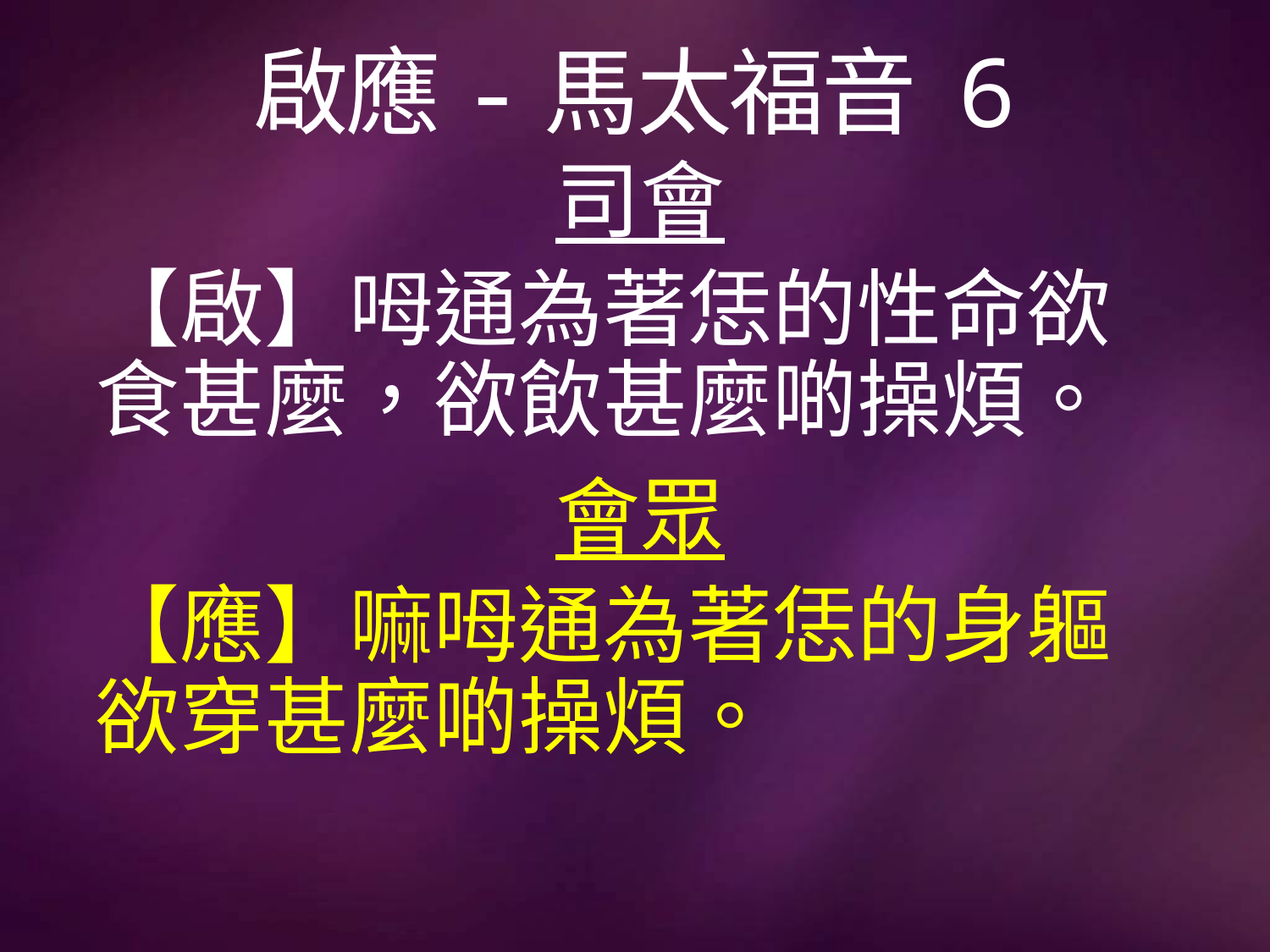

# 啟應-馬太福音 6
司會
【啟】呣通為著恁的性命欲食甚麼，欲飲甚麼啲操煩。

會眾
【應】嘛呣通為著恁的身軀欲穿甚麼啲操煩。